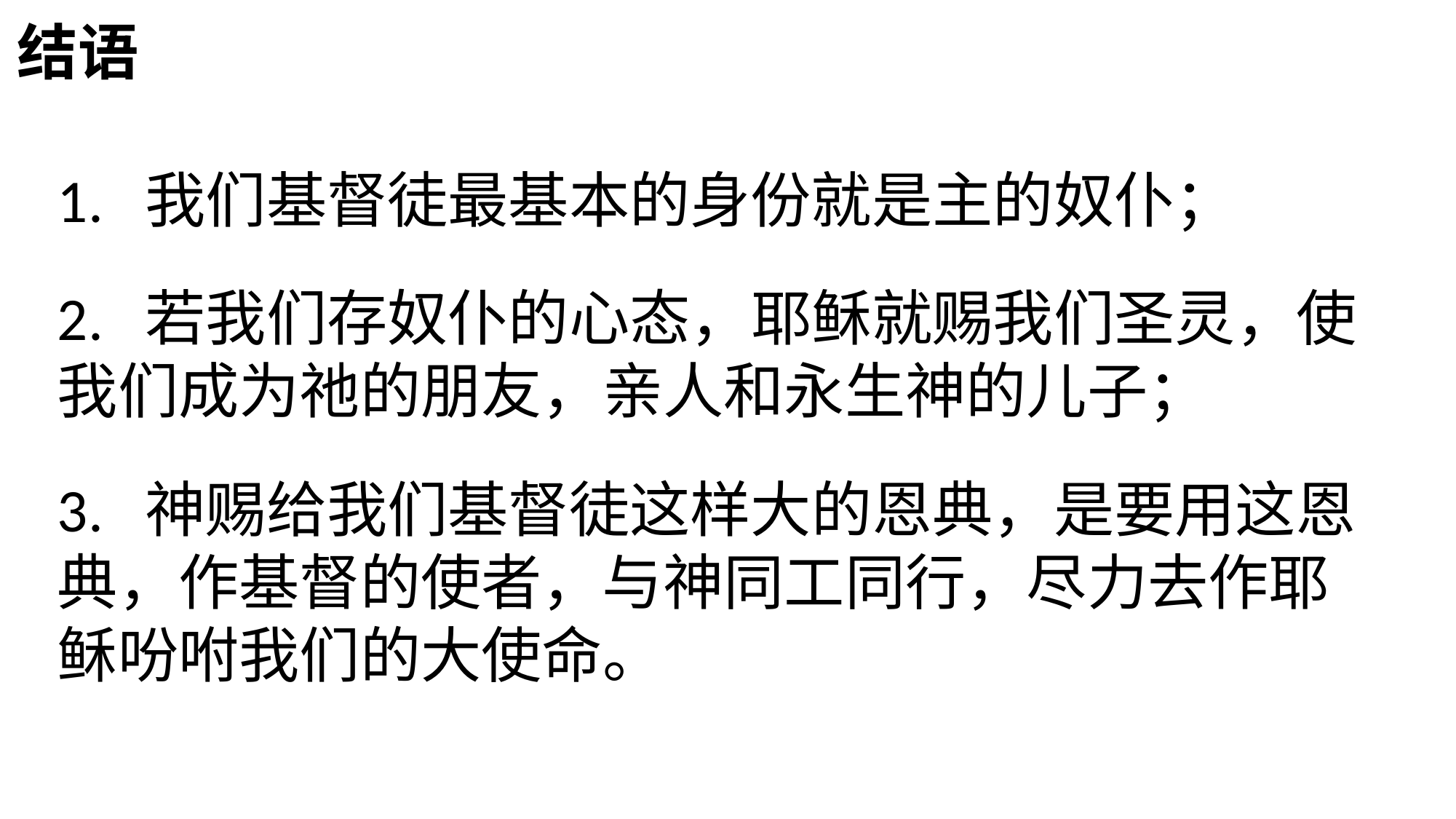

结语
1.  我们基督徒最基本的身份就是主的奴仆；
2.  若我们存奴仆的心态，耶稣就赐我们圣灵，使我们成为祂的朋友，亲人和永生神的儿子；
3.  神赐给我们基督徒这样大的恩典，是要用这恩典，作基督的使者，与神同工同行，尽力去作耶稣吩咐我们的大使命。